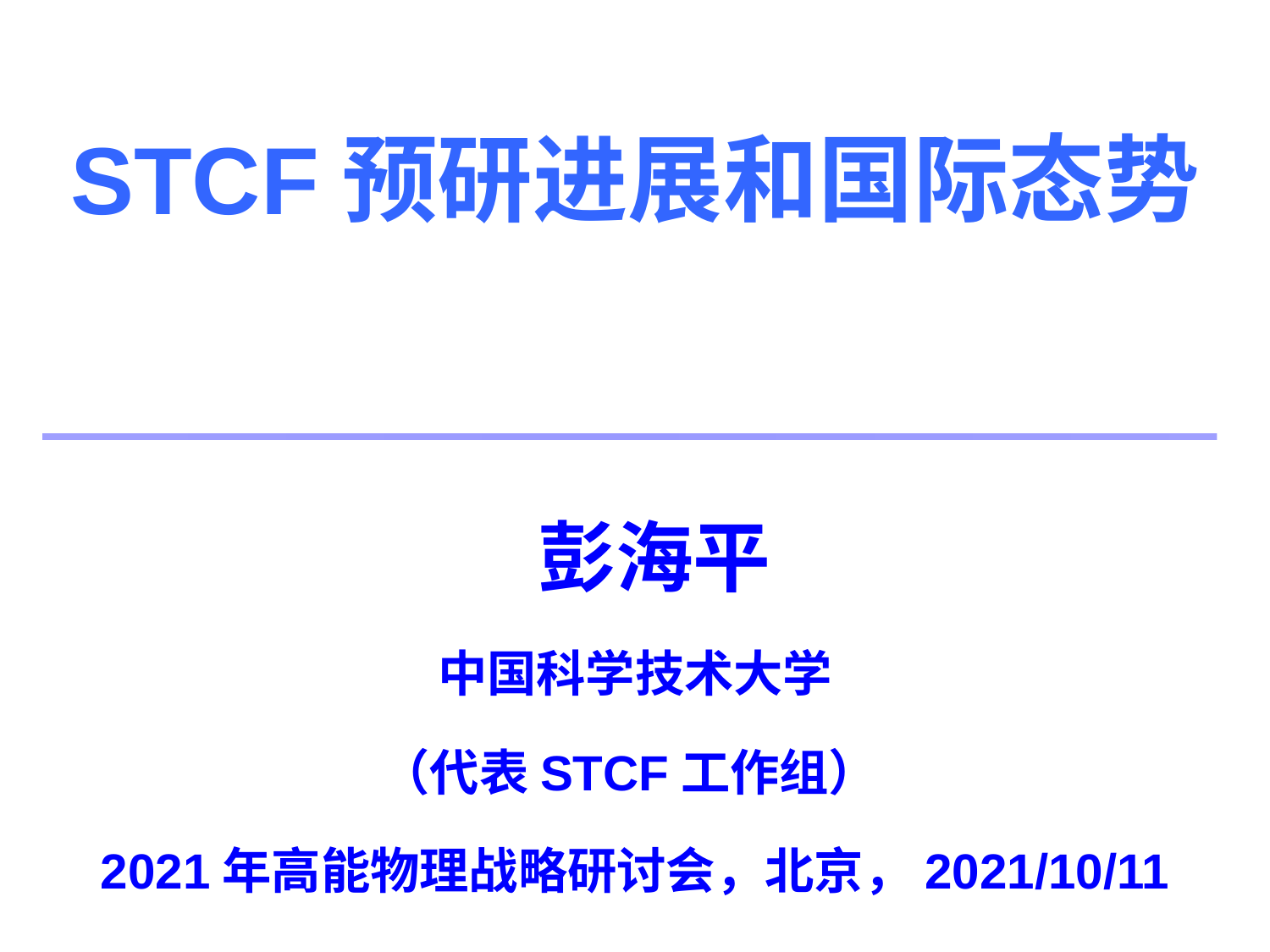

# STCF预研进展和国际态势
 彭海平
中国科学技术大学
（代表STCF工作组）
2021年高能物理战略研讨会，北京，2021/10/11